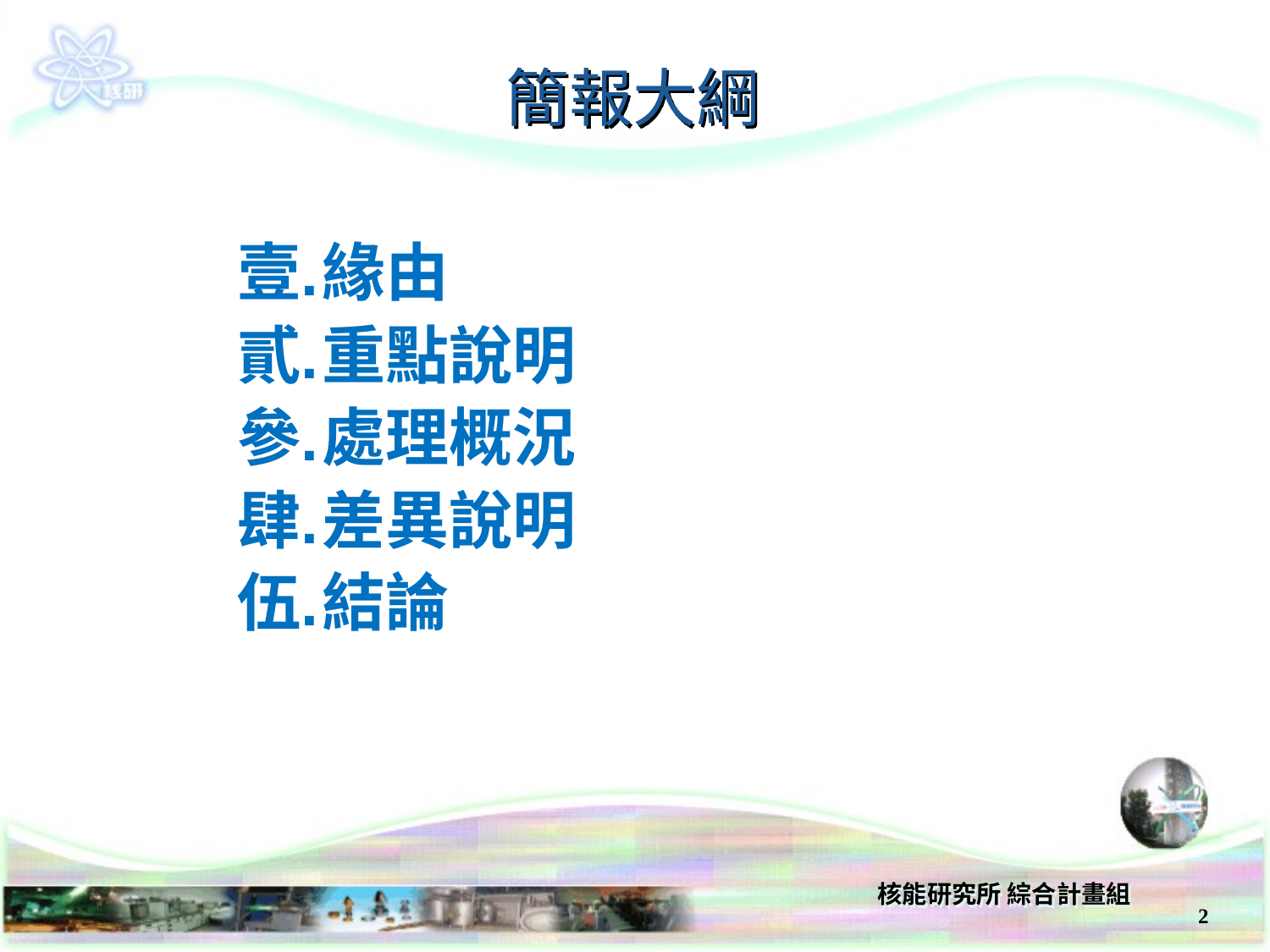

簡報大綱
緣由
重點說明
處理概況
差異說明
結論
2